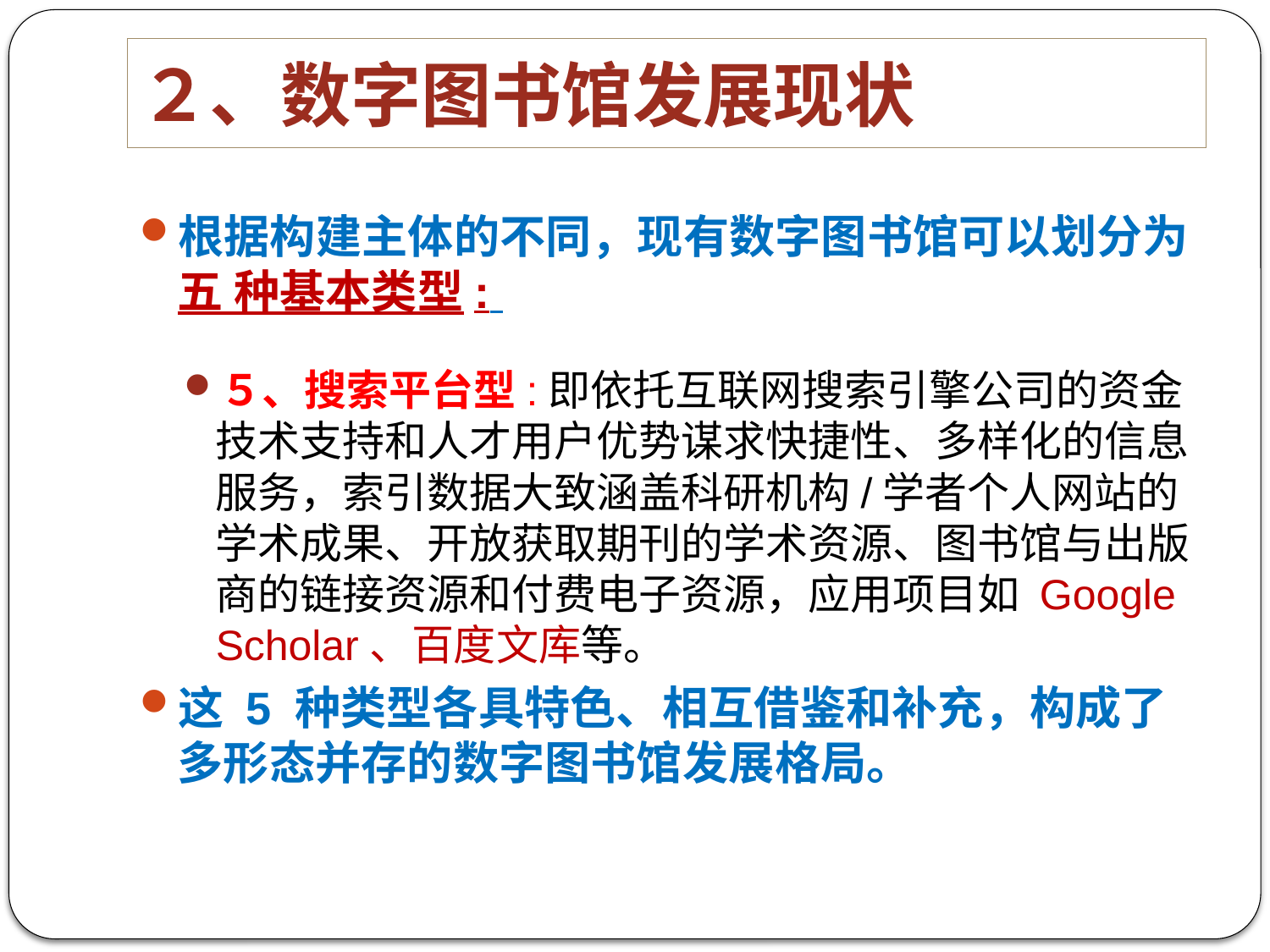

# ２、数字图书馆发展现状
根据构建主体的不同，现有数字图书馆可以划分为 五 种基本类型:

５、搜索平台型:即依托互联网搜索引擎公司的资金技术支持和人才用户优势谋求快捷性、多样化的信息服务，索引数据大致涵盖科研机构/学者个人网站的学术成果、开放获取期刊的学术资源、图书馆与出版商的链接资源和付费电子资源，应用项目如 Google Scholar、百度文库等。
这 5 种类型各具特色、相互借鉴和补充，构成了多形态并存的数字图书馆发展格局。